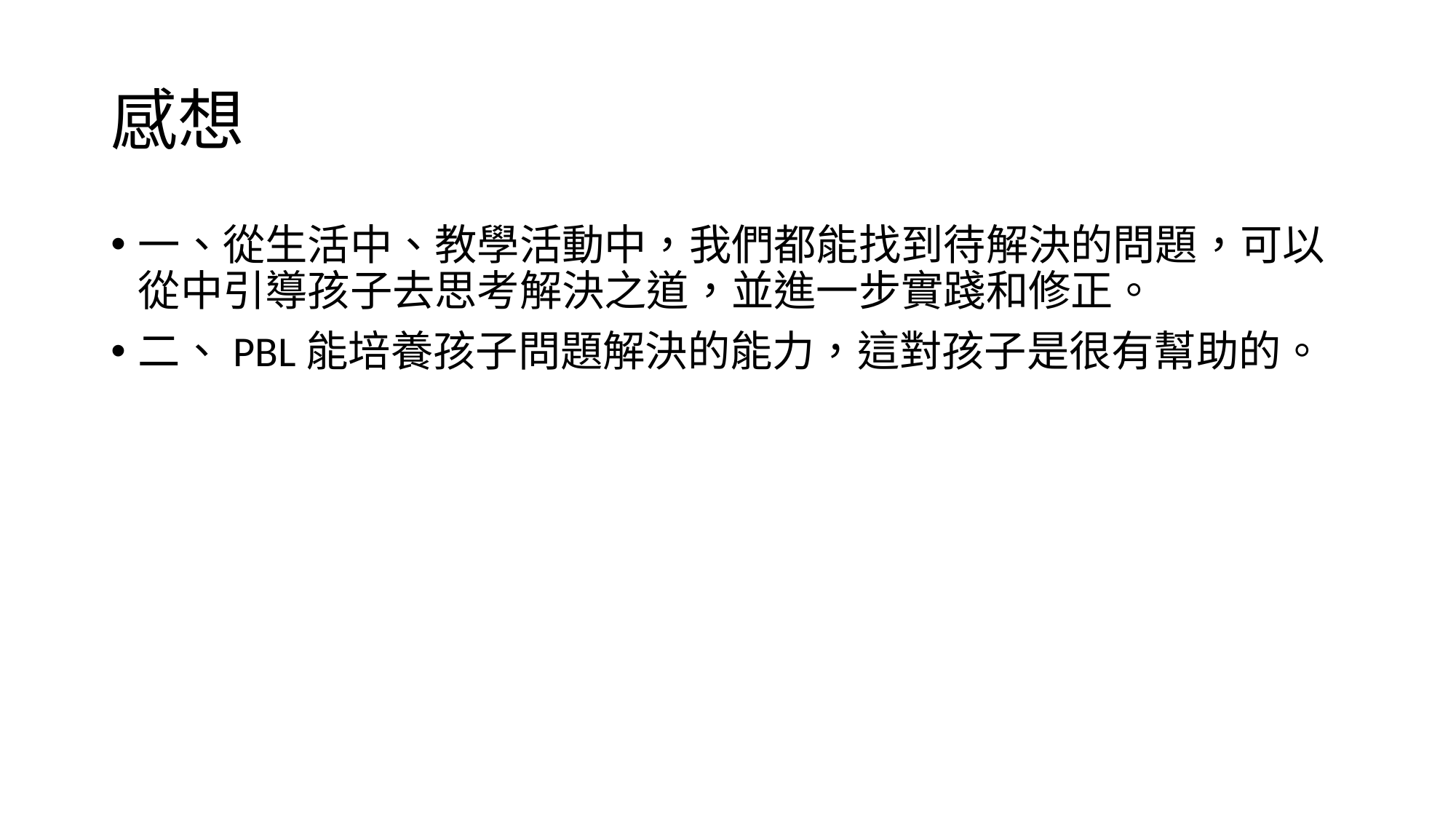

# 感想
一、從生活中、教學活動中，我們都能找到待解決的問題，可以從中引導孩子去思考解決之道，並進一步實踐和修正。
二、PBL能培養孩子問題解決的能力，這對孩子是很有幫助的。